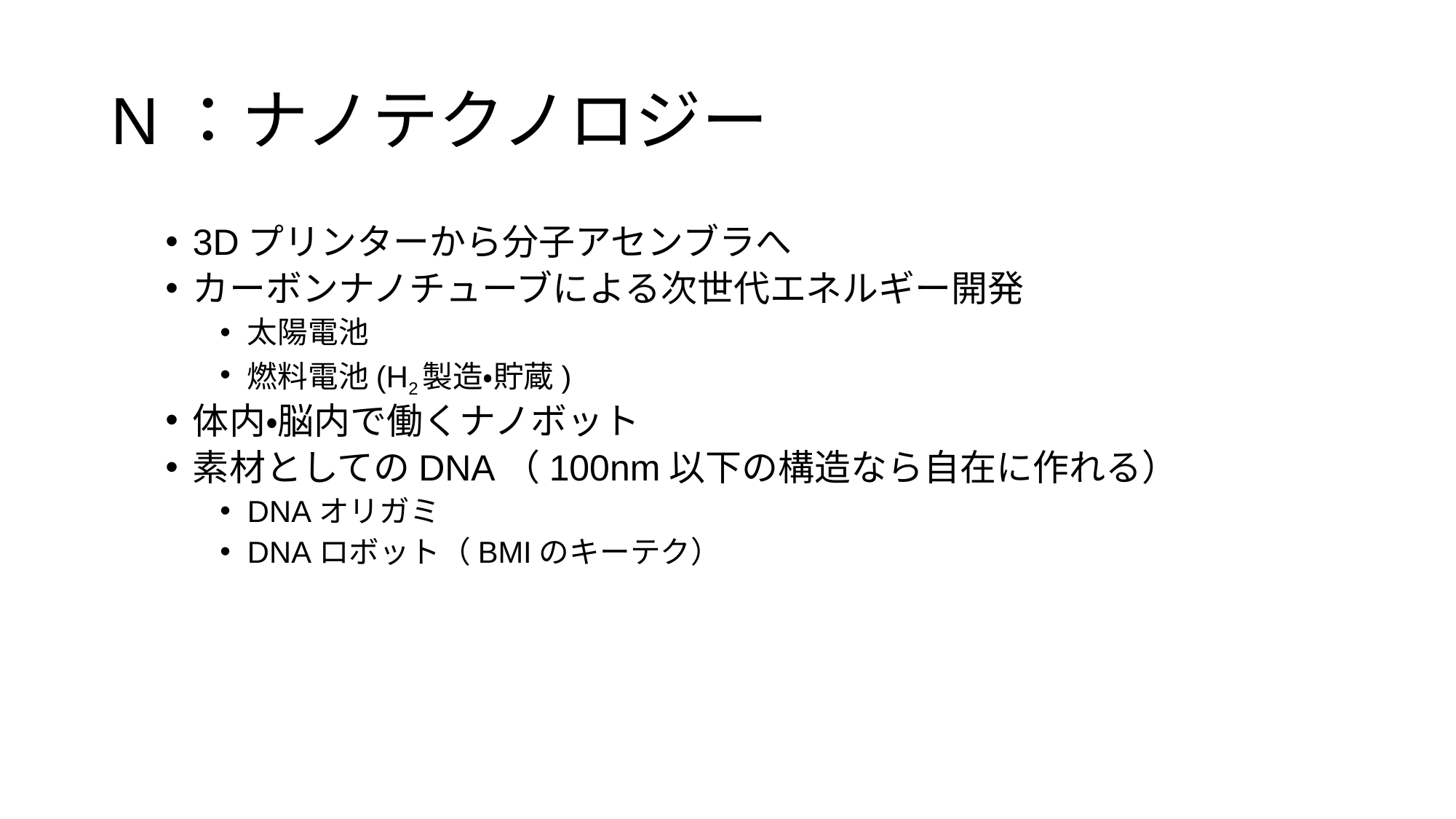

# N：ナノテクノロジー
3Dプリンターから分子アセンブラへ
カーボンナノチューブによる次世代エネルギー開発
太陽電池
燃料電池(H2製造・貯蔵)
体内・脳内で働くナノボット
素材としてのDNA（100nm以下の構造なら自在に作れる）
DNAオリガミ
DNAロボット（BMIのキーテク）